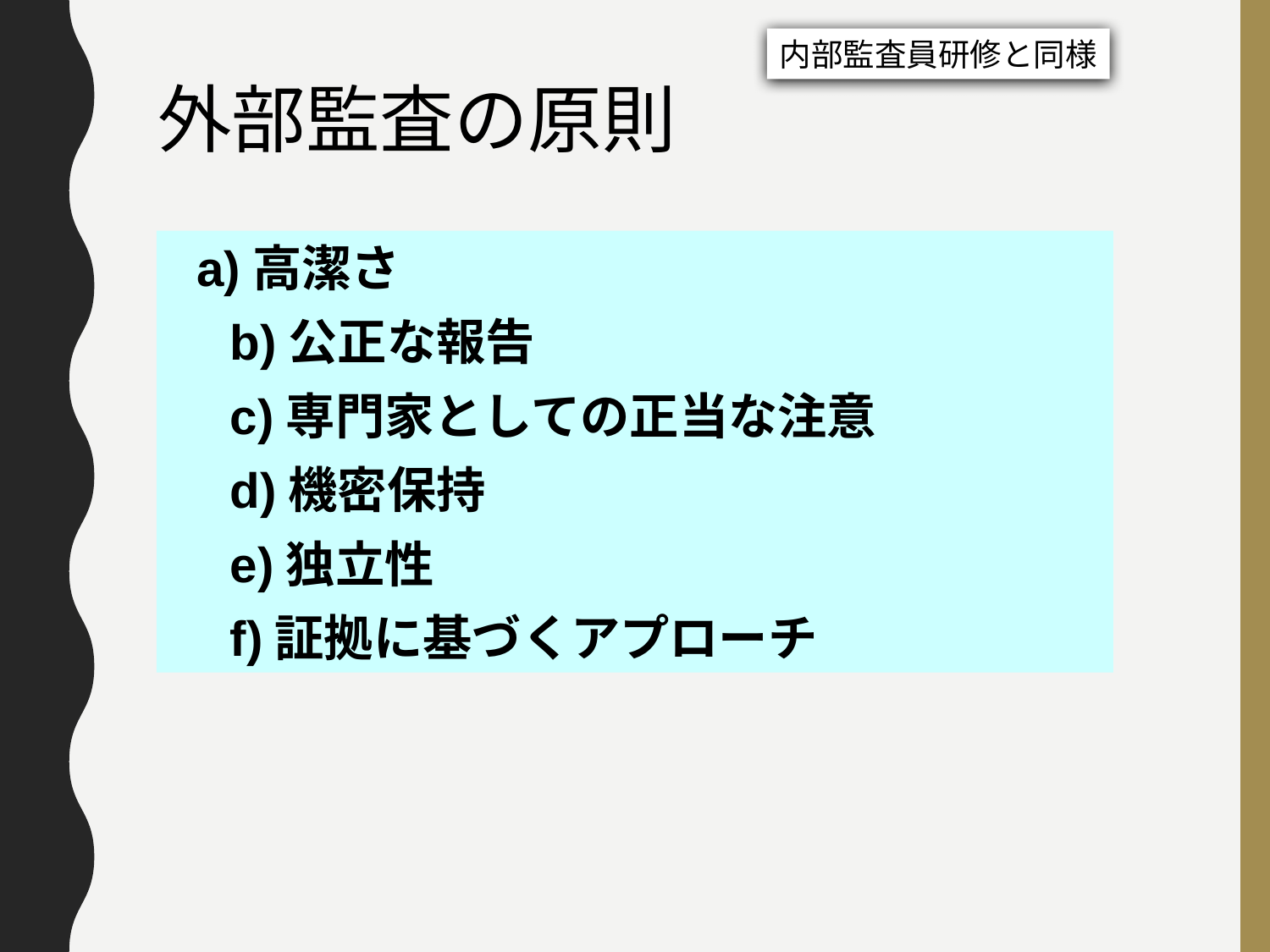

内部監査員研修と同様
外部監査の原則
  a)高潔さ
　b)公正な報告
　c)専門家としての正当な注意
　d)機密保持
　e)独立性
　f)証拠に基づくアプローチ